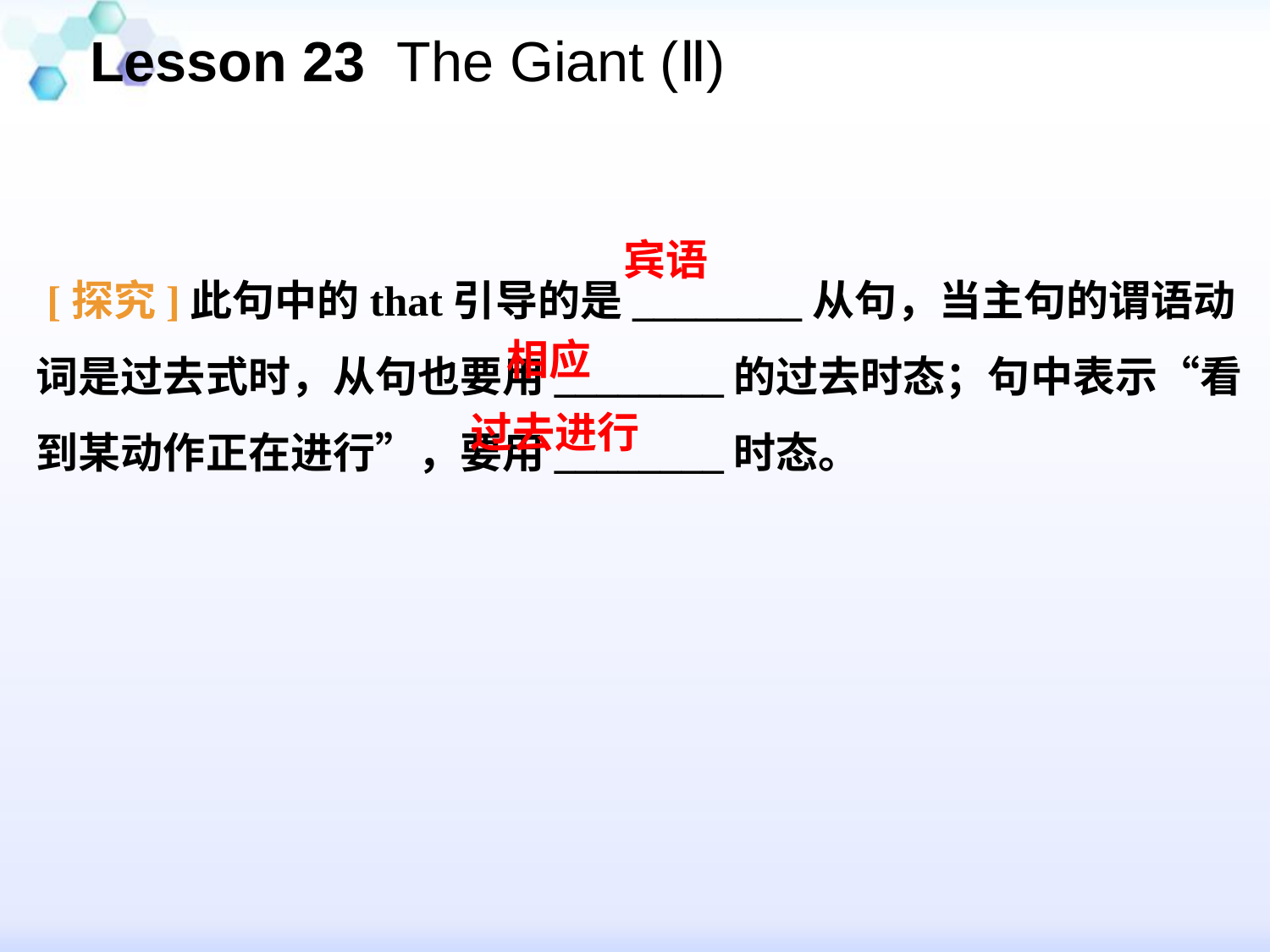

Lesson 23  The Giant (Ⅱ)
#
宾语
 [探究]此句中的that引导的是________从句，当主句的谓语动词是过去式时，从句也要用________的过去时态；句中表示“看到某动作正在进行”，要用________时态。

相应
过去进行